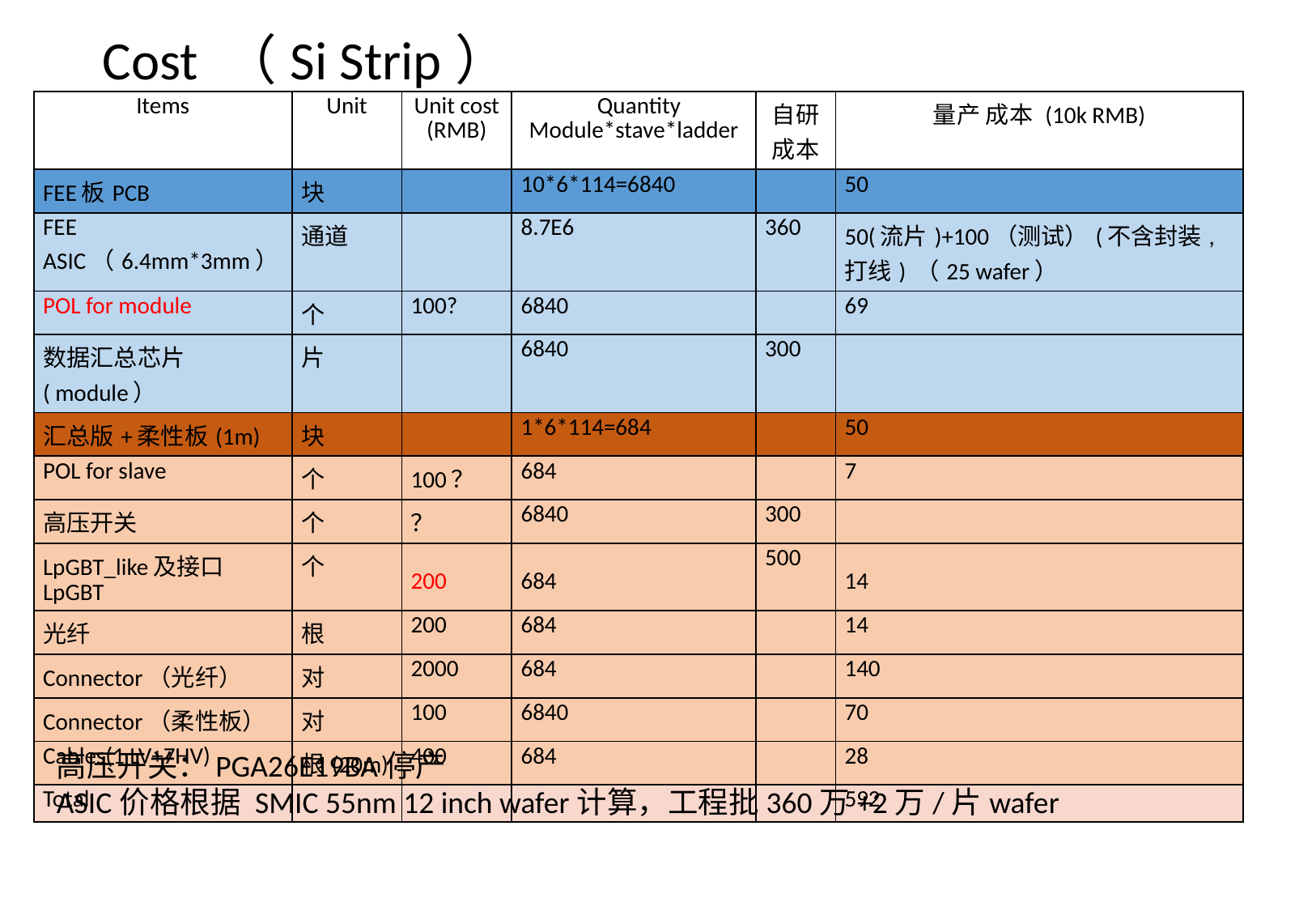

# Cost （Si Strip）
| Items | Unit | Unit cost (RMB) | Quantity Module\*stave\*ladder | 自研成本 | 量产 成本 (10k RMB) |
| --- | --- | --- | --- | --- | --- |
| FEE板PCB | 块 |  | 10\*6\*114=6840 |  | 50 |
| FEE ASIC（6.4mm\*3mm） | 通道 |  | 8.7E6 | 360 | 50(流片)+100（测试）(不含封装,打线) （25 wafer） |
| POL for module | 个 | 100? | 6840 |  | 69 |
| 数据汇总芯片 ( module） | 片 |  | 6840 | 300 |  |
| 汇总版+柔性板(1m) | 块 |  | 1\*6\*114=684 |  | 50 |
| POL for slave | 个 | 100？ | 684 |  | 7 |
| 高压开关 | 个 | ？ | 6840 | 300 |  |
| LpGBT\_like及接口 LpGBT | 个 | 200 | 684 | 500 | 14 |
| 光纤 | 根 | 200 | 684 |  | 14 |
| Connector（光纤） | 对 | 2000 | 684 |  | 140 |
| Connector（柔性板） | 对 | 100 | 6840 |  | 70 |
| Cables(1 LV+7HV) | 根(20m) | 400 | 684 |  | 28 |
| Total |  |  |  |  | 592 |
高压开关：PGA26E19BA停产
ASIC价格根据 SMIC 55nm 12 inch wafer计算，工程批360万+2万/片wafer